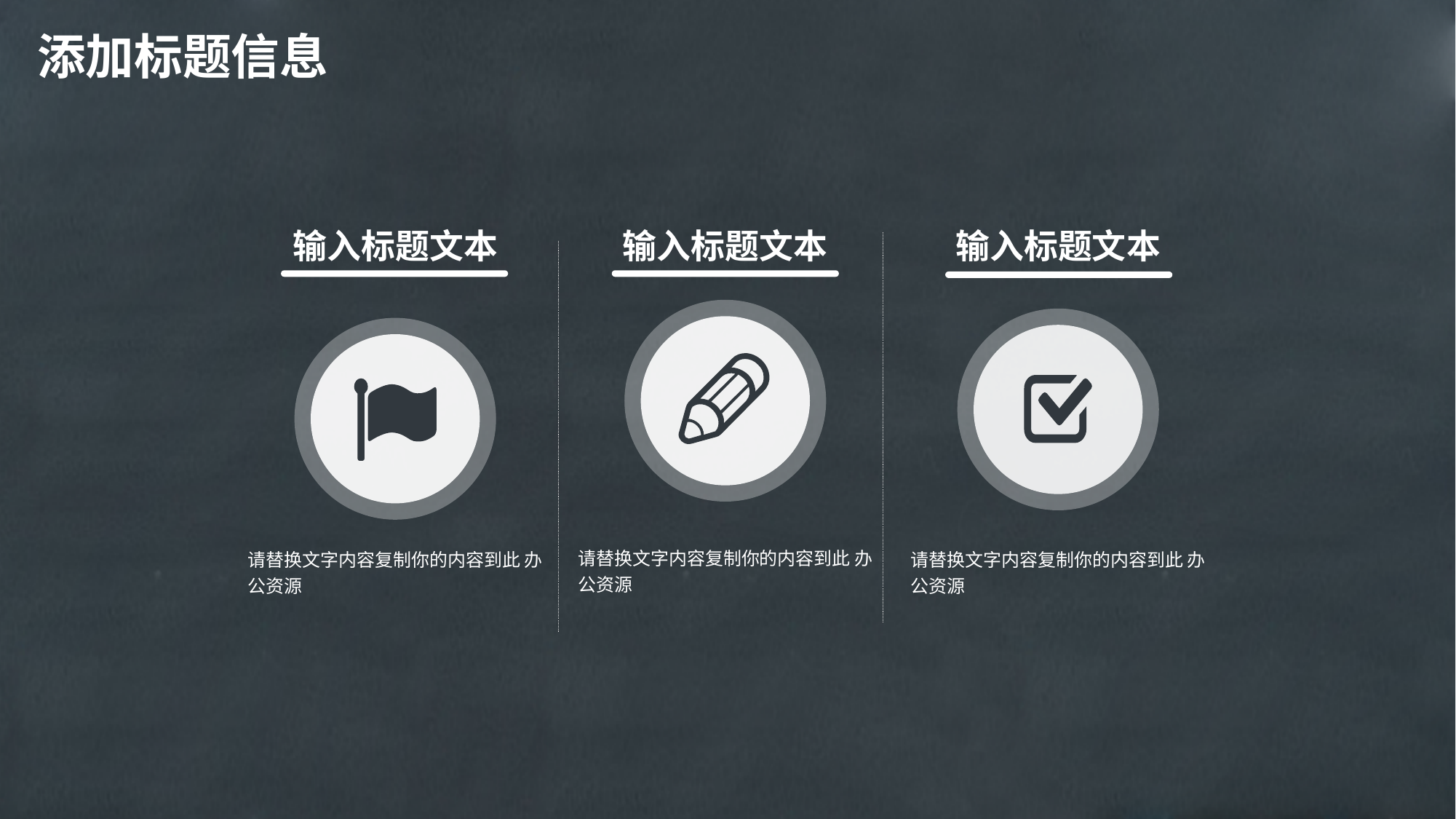

添加标题信息
输入标题文本

请替换文字内容复制你的内容到此 办公资源
输入标题文本

请替换文字内容复制你的内容到此 办公资源
输入标题文本

请替换文字内容复制你的内容到此 办公资源